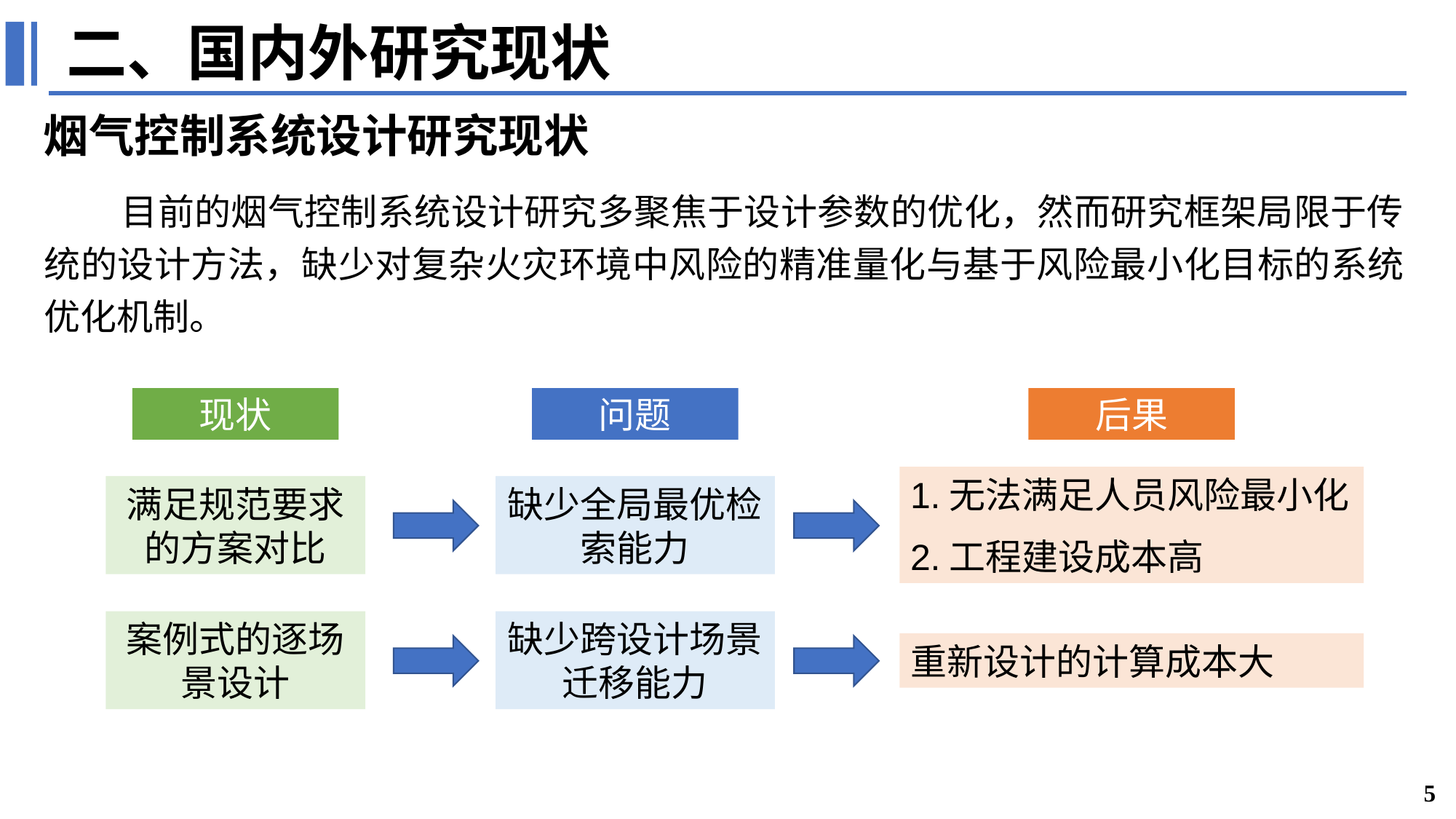

二、国内外研究现状

烟气控制系统设计研究现状
目前的烟气控制系统设计研究多聚焦于设计参数的优化，然而研究框架局限于传统的设计方法，缺少对复杂火灾环境中风险的精准量化与基于风险最小化目标的系统优化机制。
现状
问题
后果
1.无法满足人员风险最小化
2.工程建设成本高
满足规范要求的方案对比
缺少全局最优检索能力

案例式的逐场景设计
缺少跨设计场景迁移能力
重新设计的计算成本大

5